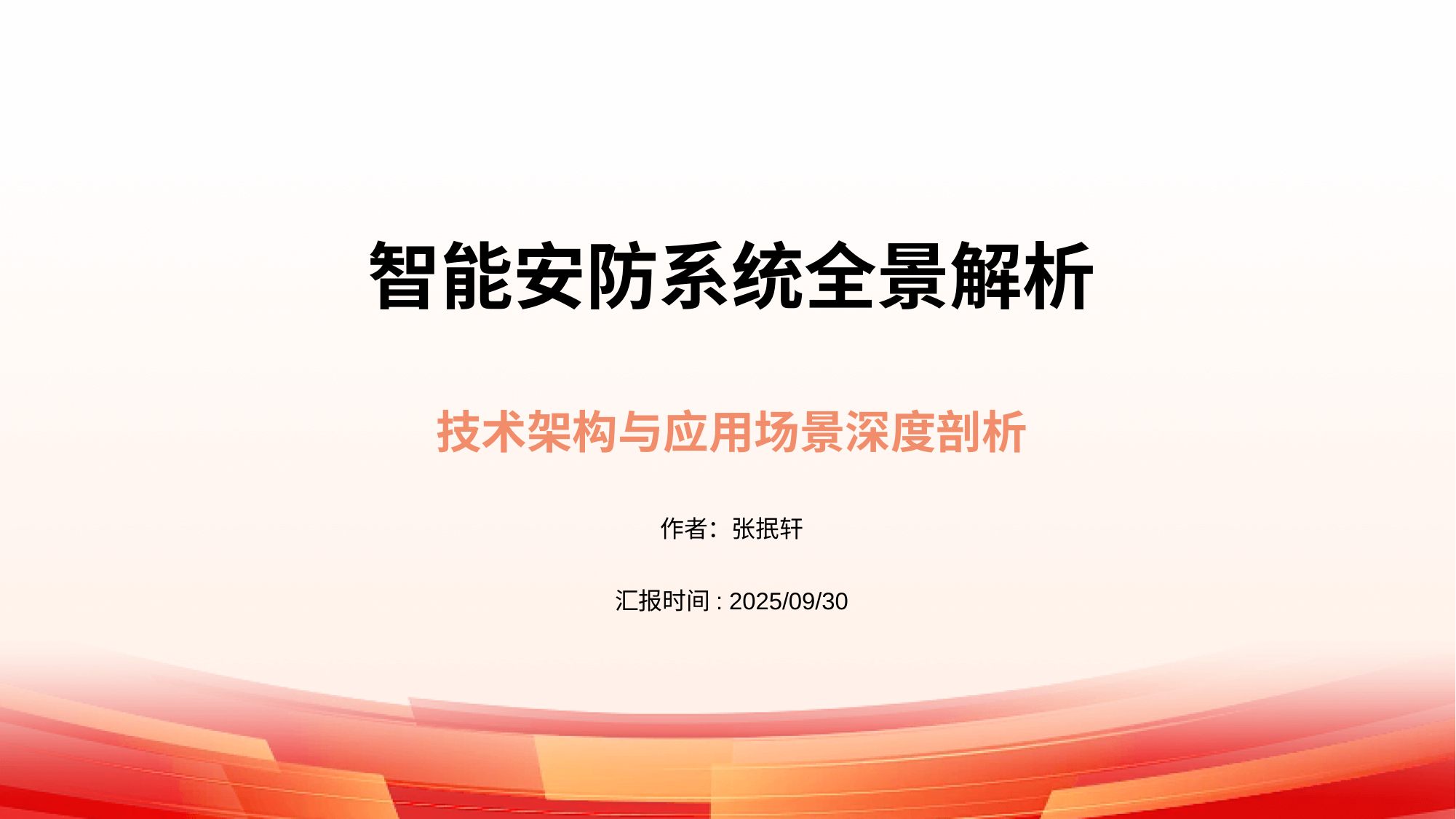

智能安防系统全景解析
技术架构与应用场景深度剖析

作者：张抿轩

汇报时间: 2025/09/30